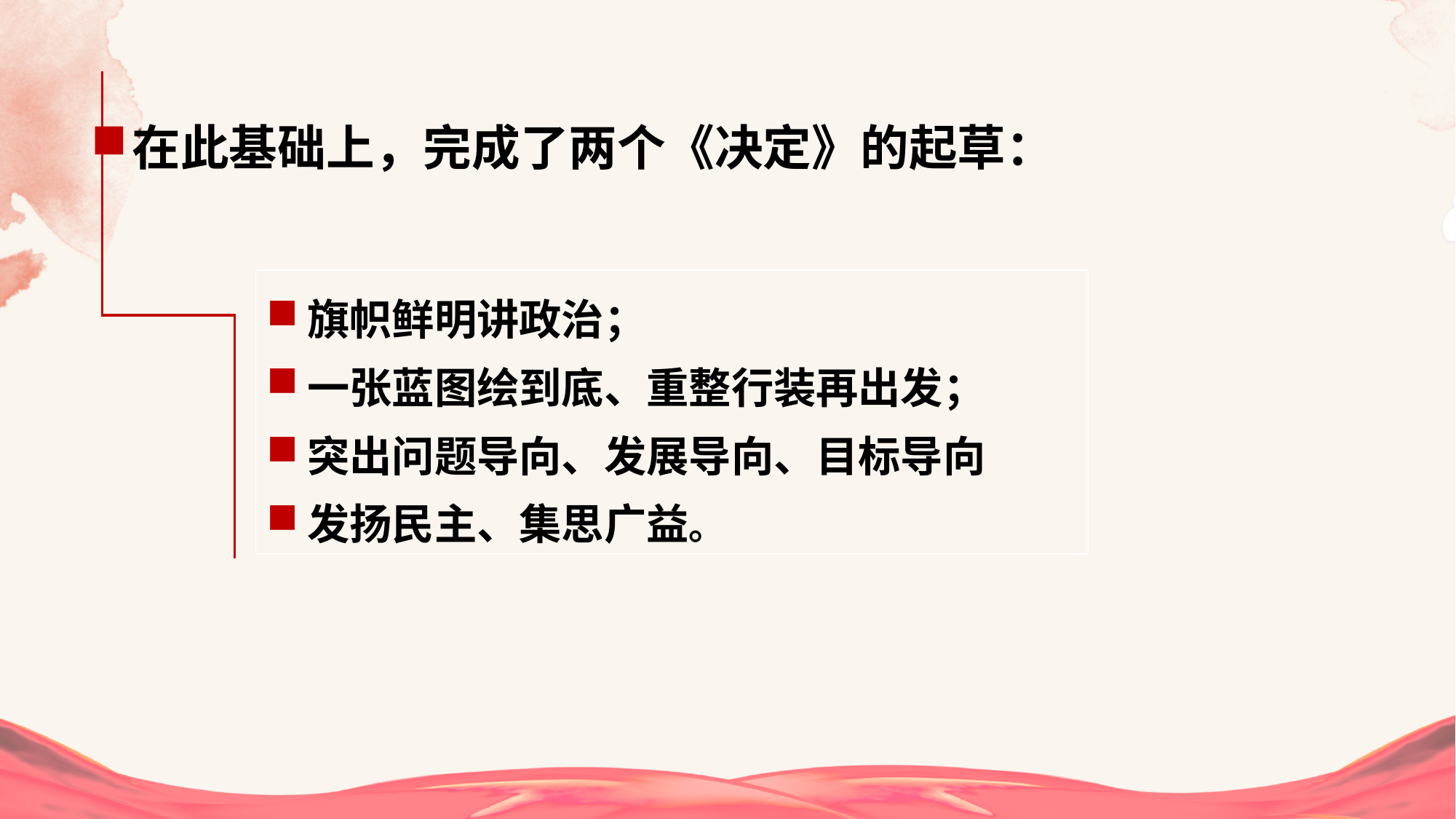

在此基础上，完成了两个《决定》的起草：
旗帜鲜明讲政治；
一张蓝图绘到底、重整行装再出发；
突出问题导向、发展导向、目标导向
发扬民主、集思广益。